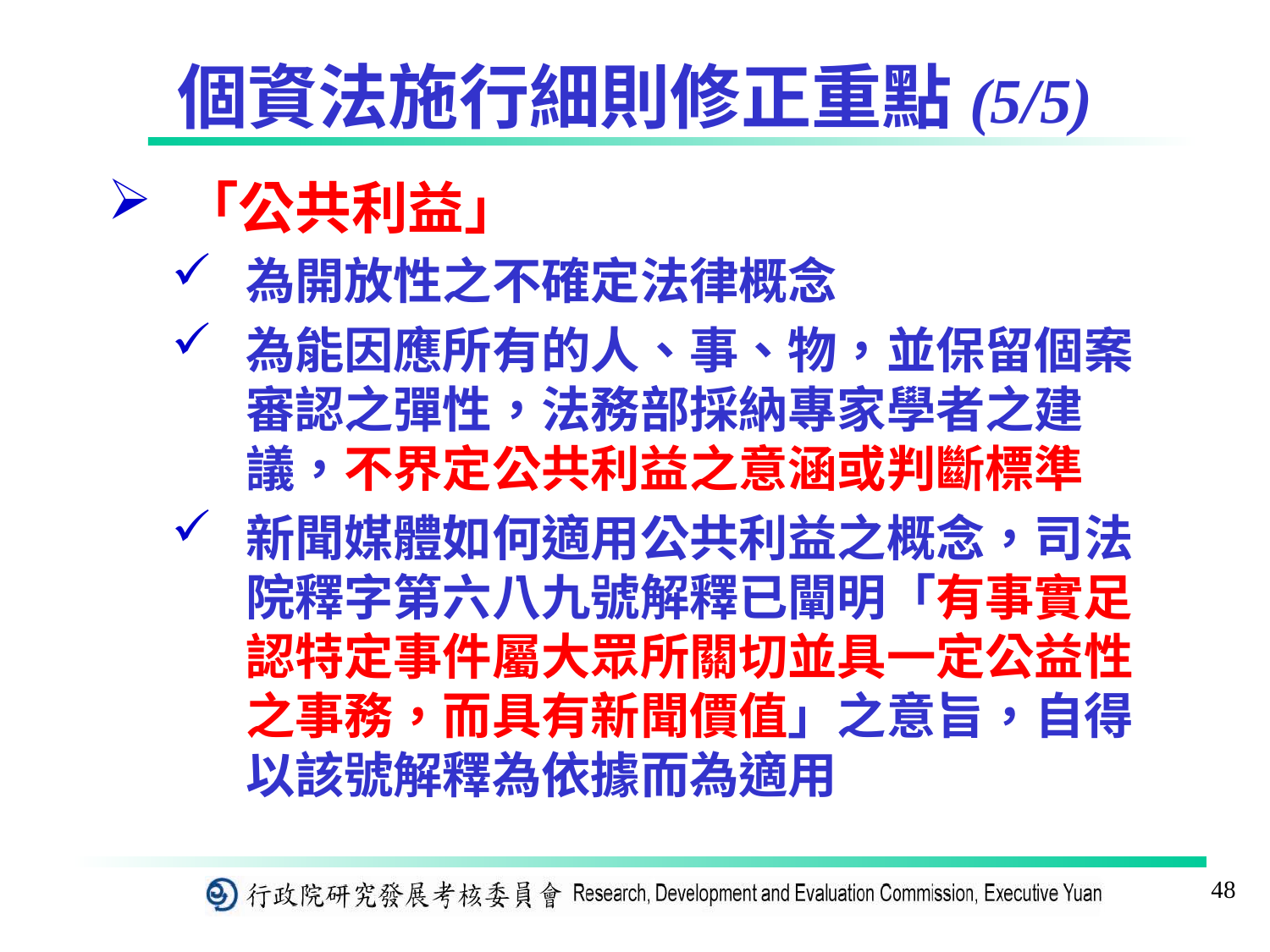

# 個資法施行細則修正重點(5/5)
「公共利益」
為開放性之不確定法律概念
為能因應所有的人、事、物，並保留個案審認之彈性，法務部採納專家學者之建議，不界定公共利益之意涵或判斷標準
新聞媒體如何適用公共利益之概念，司法院釋字第六八九號解釋已闡明「有事實足認特定事件屬大眾所關切並具一定公益性之事務，而具有新聞價值」之意旨，自得以該號解釋為依據而為適用
48